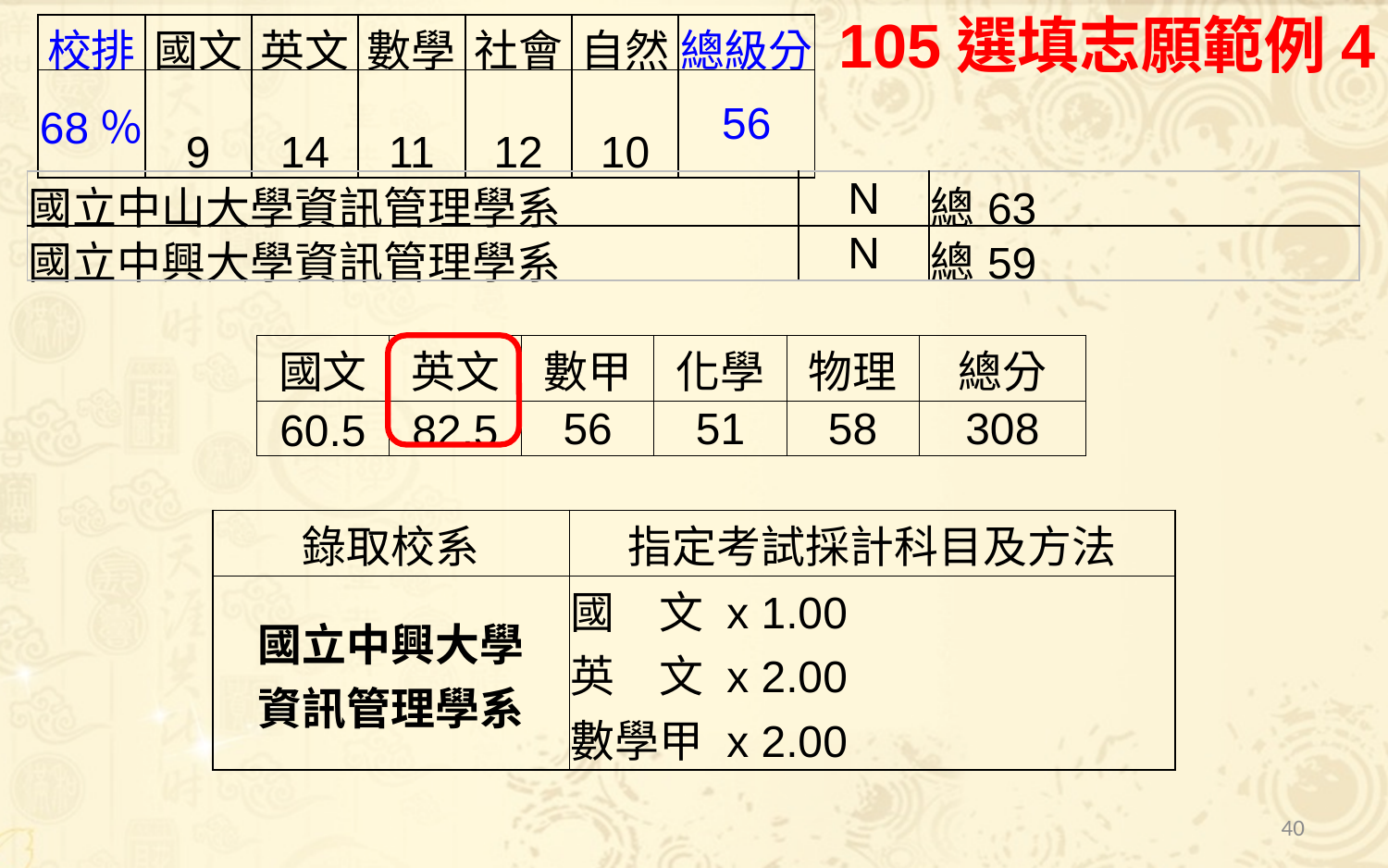

105選填志願範例4
| 校排 | 國文 | 英文 | 數學 | 社會 | 自然 | 總級分 |
| --- | --- | --- | --- | --- | --- | --- |
| 68％ | 9 | 14 | 11 | 12 | 10 | 56 |
| 國立中山大學資訊管理學系 | N | 總63 |
| --- | --- | --- |
| 國立中興大學資訊管理學系 | N | 總59 |
| 國文 | 英文 | 數甲 | 化學 | 物理 | 總分 |
| --- | --- | --- | --- | --- | --- |
| 60.5 | 82.5 | 56 | 51 | 58 | 308 |

| 錄取校系 | 指定考試採計科目及方法 |
| --- | --- |
| 國立中興大學 資訊管理學系 | 國　文 x 1.00 英　文 x 2.00 數學甲 x 2.00 |
40